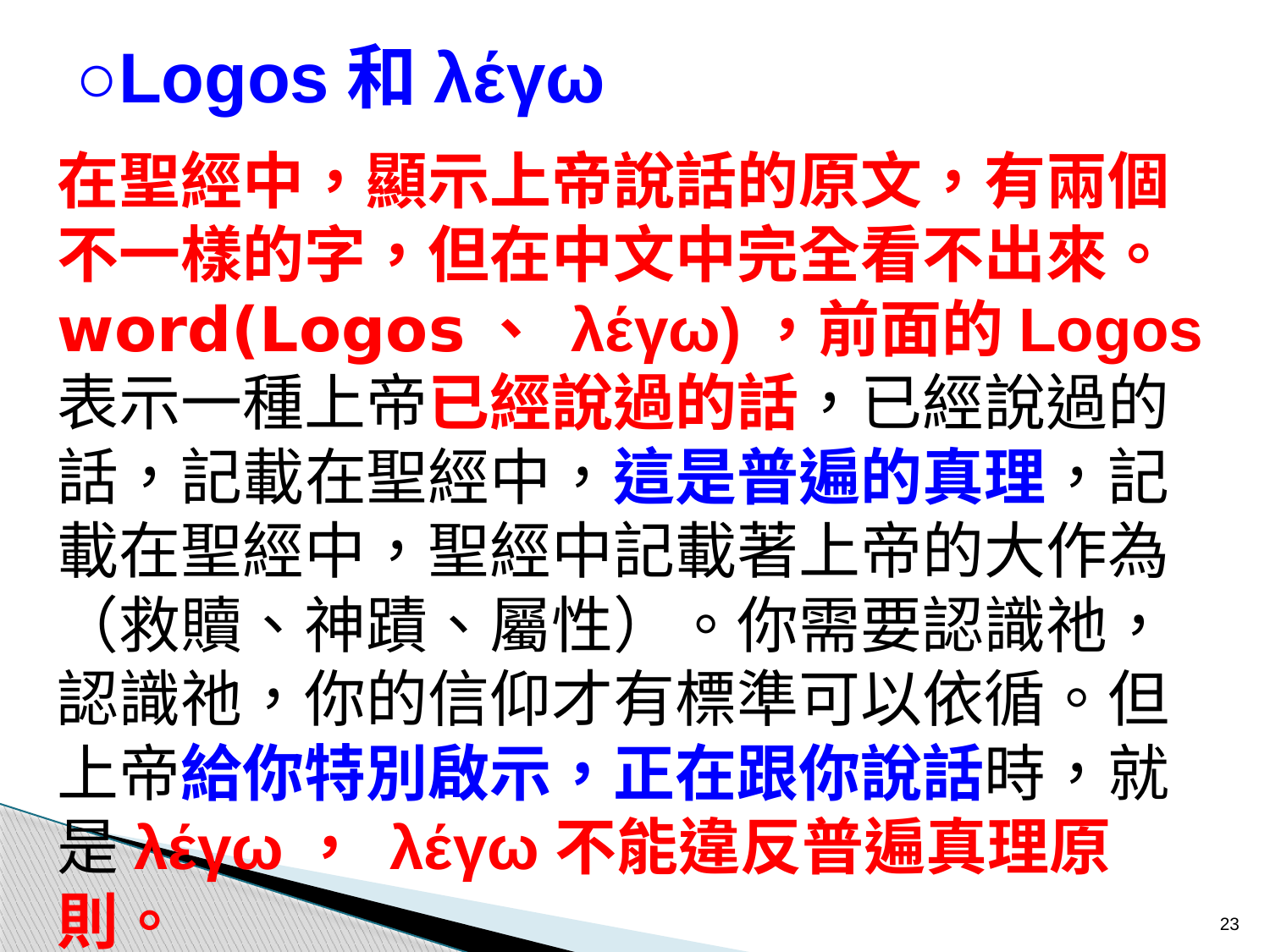

○Logos和λέγω
在聖經中，顯示上帝說話的原文，有兩個不一樣的字，但在中文中完全看不出來。word(Logos、 λέγω)，前面的Logos表示一種上帝已經說過的話，已經說過的話，記載在聖經中，這是普遍的真理，記載在聖經中，聖經中記載著上帝的大作為（救贖、神蹟、屬性）。你需要認識祂，認識祂，你的信仰才有標準可以依循。但上帝給你特別啟示，正在跟你說話時，就是λέγω， λέγω不能違反普遍真理原則。
23